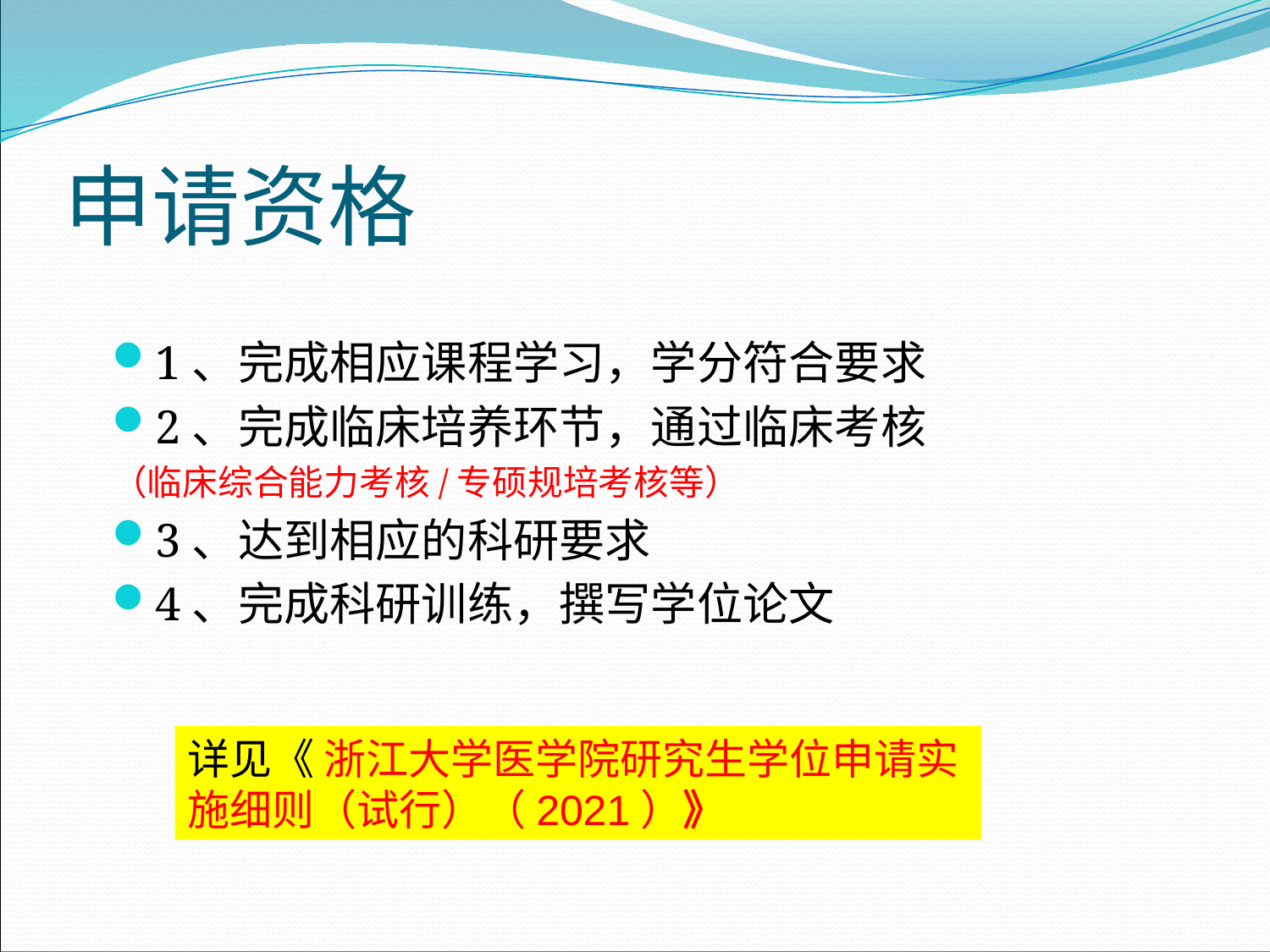

# 申请资格
1、完成相应课程学习，学分符合要求
2、完成临床培养环节，通过临床考核
（临床综合能力考核/专硕规培考核等）
3、达到相应的科研要求
4、完成科研训练，撰写学位论文
详见《 浙江大学医学院研究生学位申请实施细则（试行）（2021）》